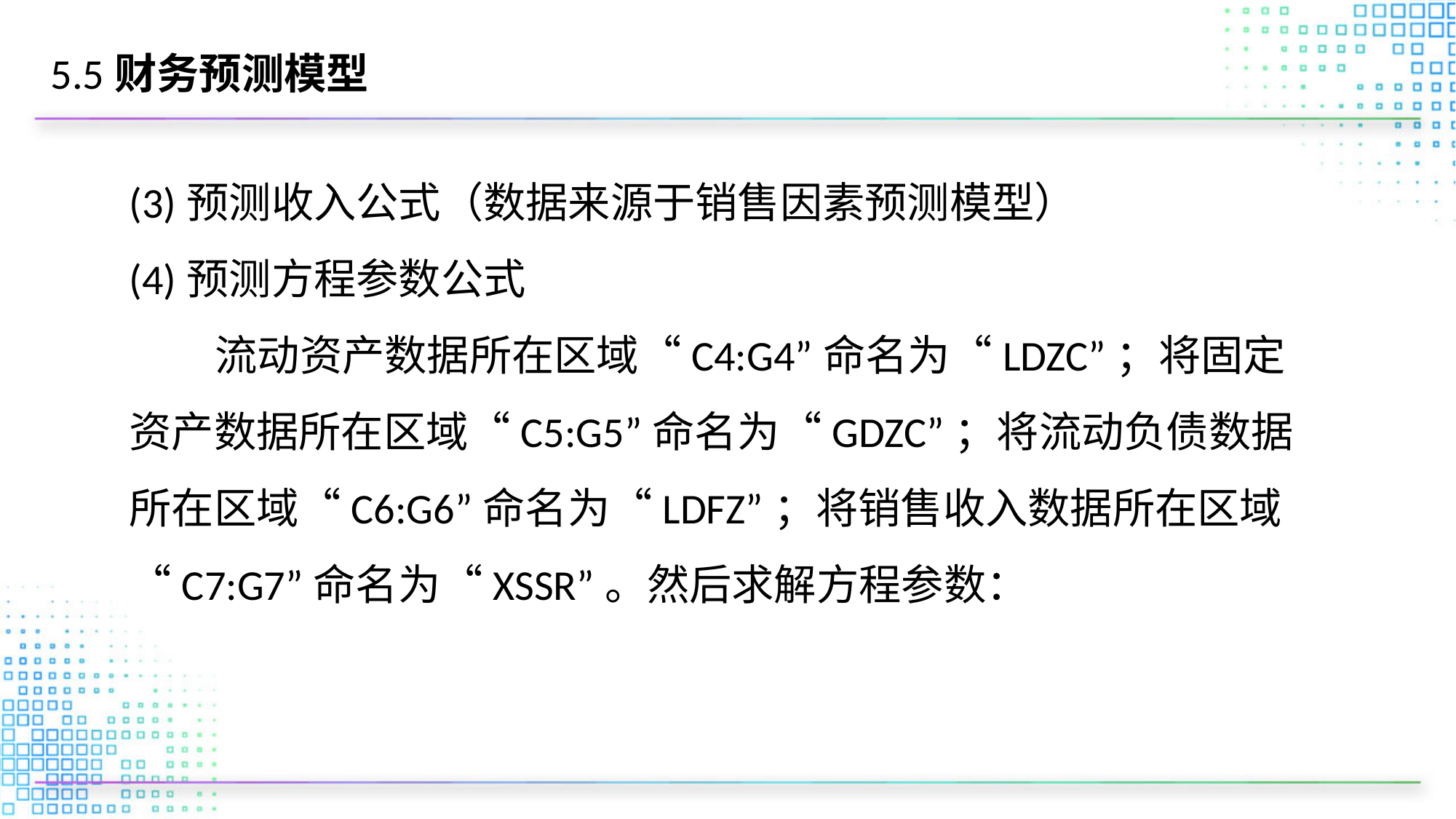

# 5.5财务预测模型
(3)预测收入公式（数据来源于销售因素预测模型）
(4)预测方程参数公式
        流动资产数据所在区域“C4:G4”命名为“LDZC”；将固定资产数据所在区域“C5:G5”命名为“GDZC”；将流动负债数据所在区域“C6:G6”命名为“LDFZ”；将销售收入数据所在区域“C7:G7”命名为“XSSR”。然后求解方程参数：